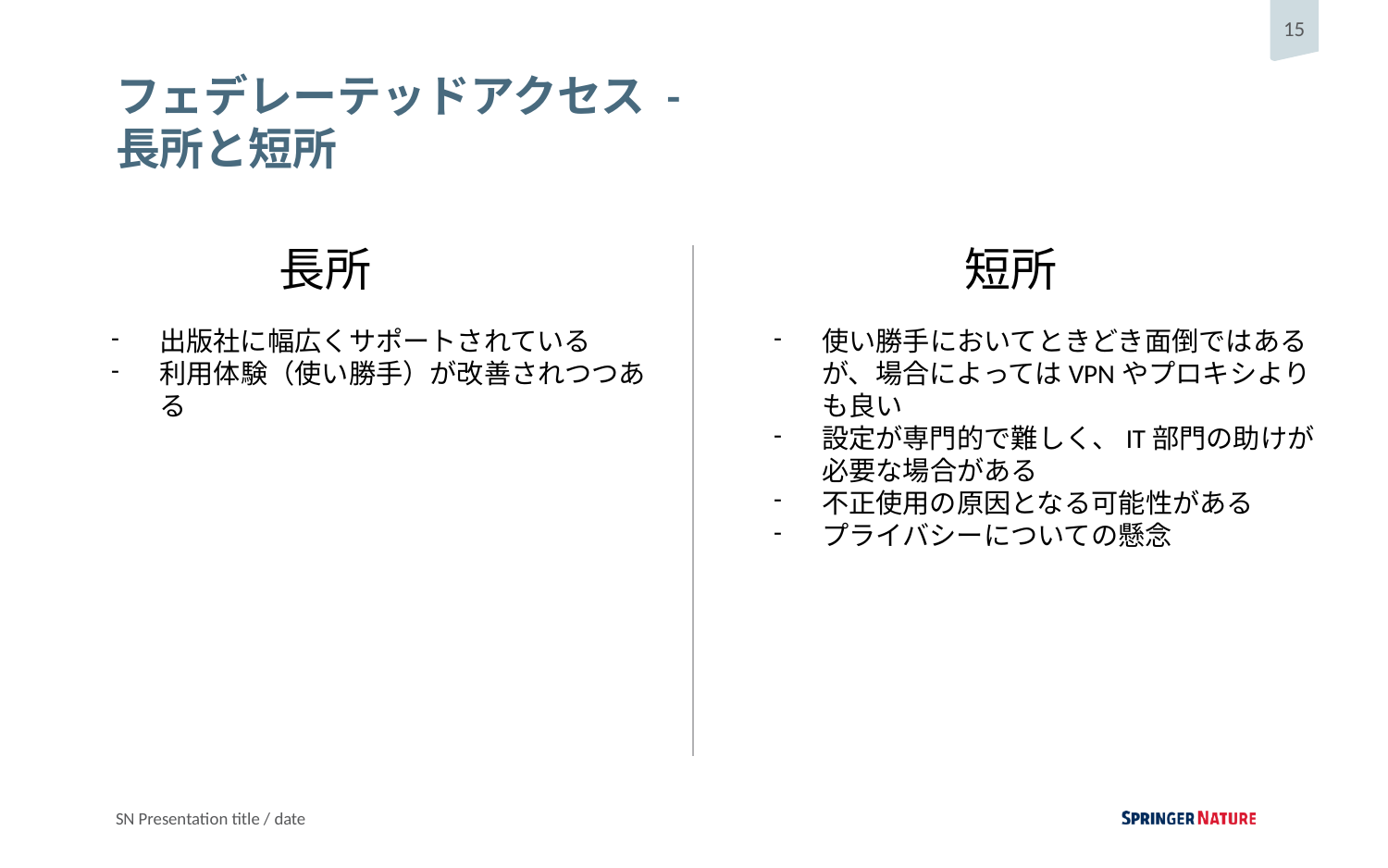

# フェデレーテッドアクセス - 長所と短所
長所
短所
出版社に幅広くサポートされている
利用体験（使い勝手）が改善されつつある
使い勝手においてときどき面倒ではあるが、場合によってはVPNやプロキシよりも良い
設定が専門的で難しく、IT部門の助けが必要な場合がある
不正使用の原因となる可能性がある
プライバシーについての懸念